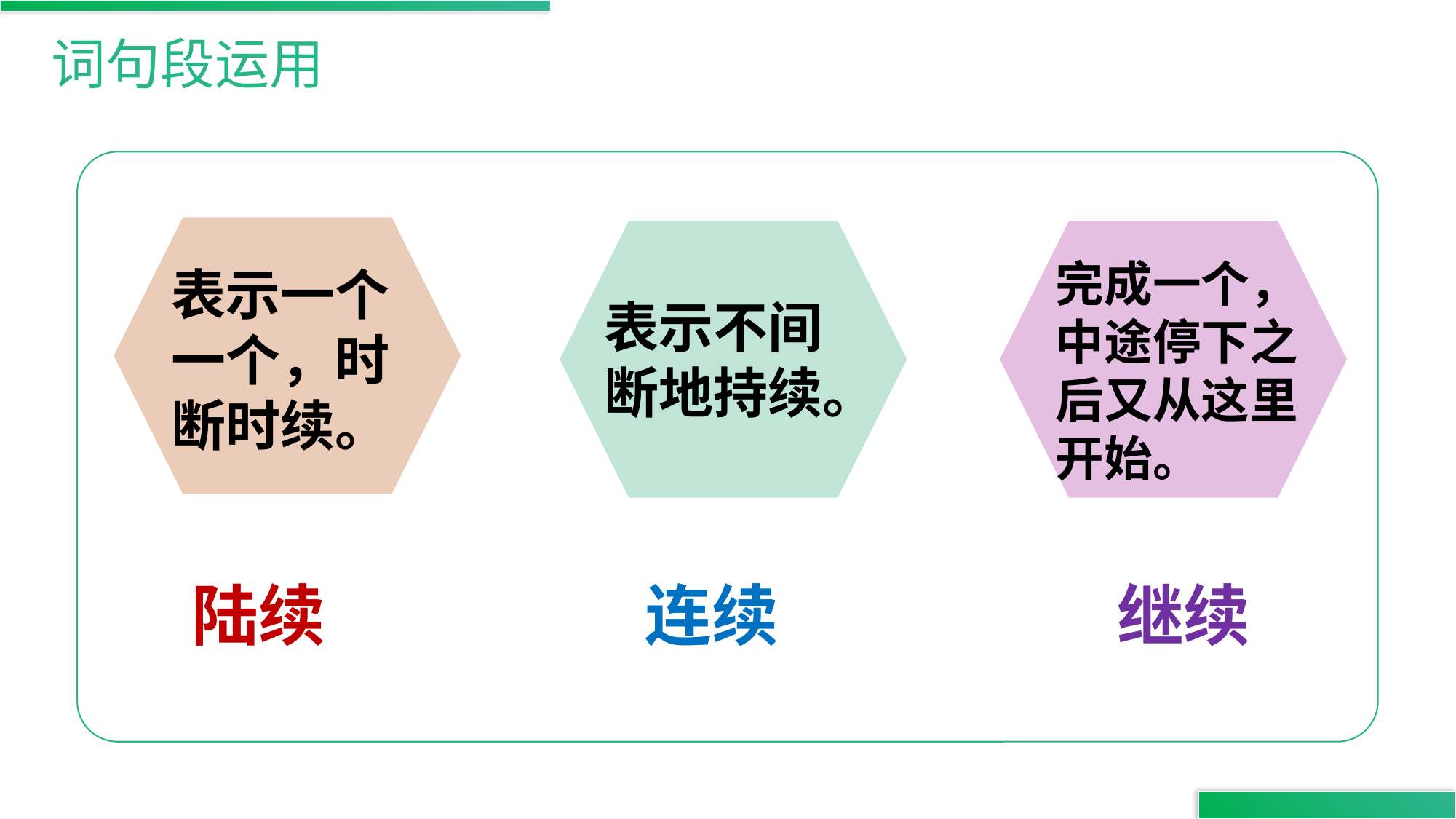

词句段运用

完成一个，中途停下之后又从这里开始。
表示一个一个，时断时续。
表示不间断地持续。
陆续
连续
继续